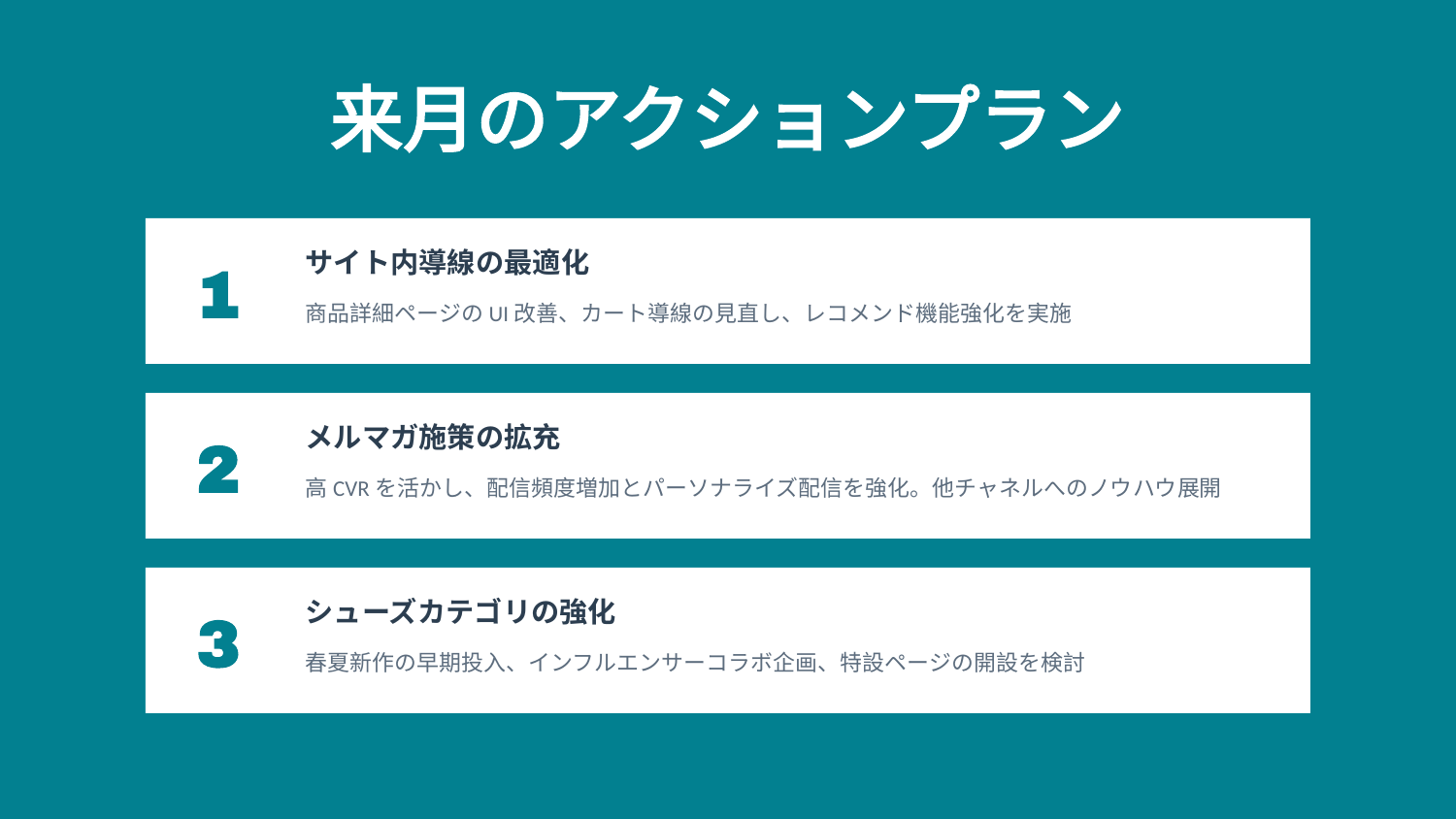

来月のアクションプラン

サイト内導線の最適化
1
商品詳細ページのUI改善、カート導線の見直し、レコメンド機能強化を実施

メルマガ施策の拡充
2
高CVRを活かし、配信頻度増加とパーソナライズ配信を強化。他チャネルへのノウハウ展開

シューズカテゴリの強化
3
春夏新作の早期投入、インフルエンサーコラボ企画、特設ページの開設を検討